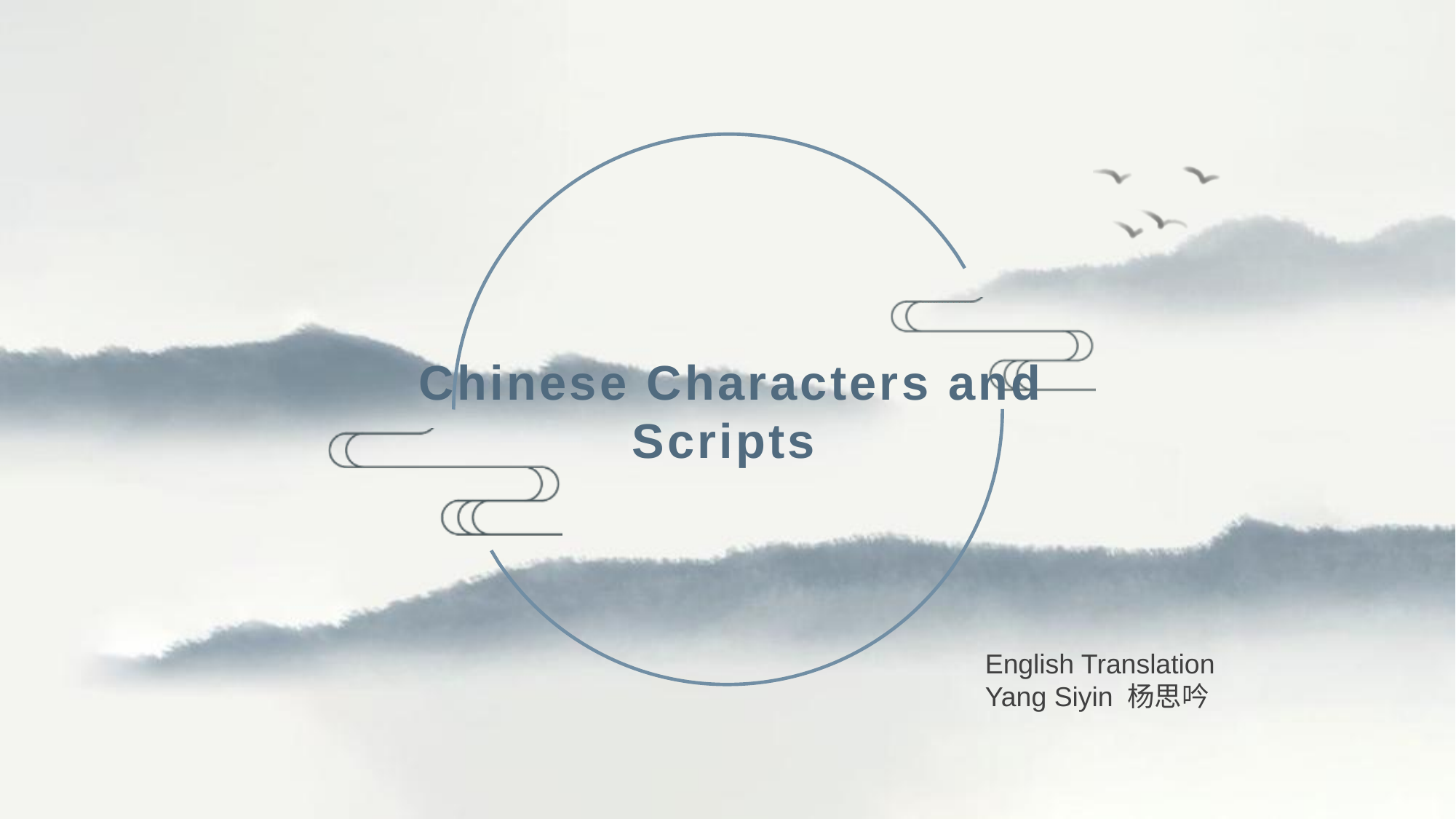

# Chinese Characters and Scripts
  English Translation
  Yang Siyin 杨思吟